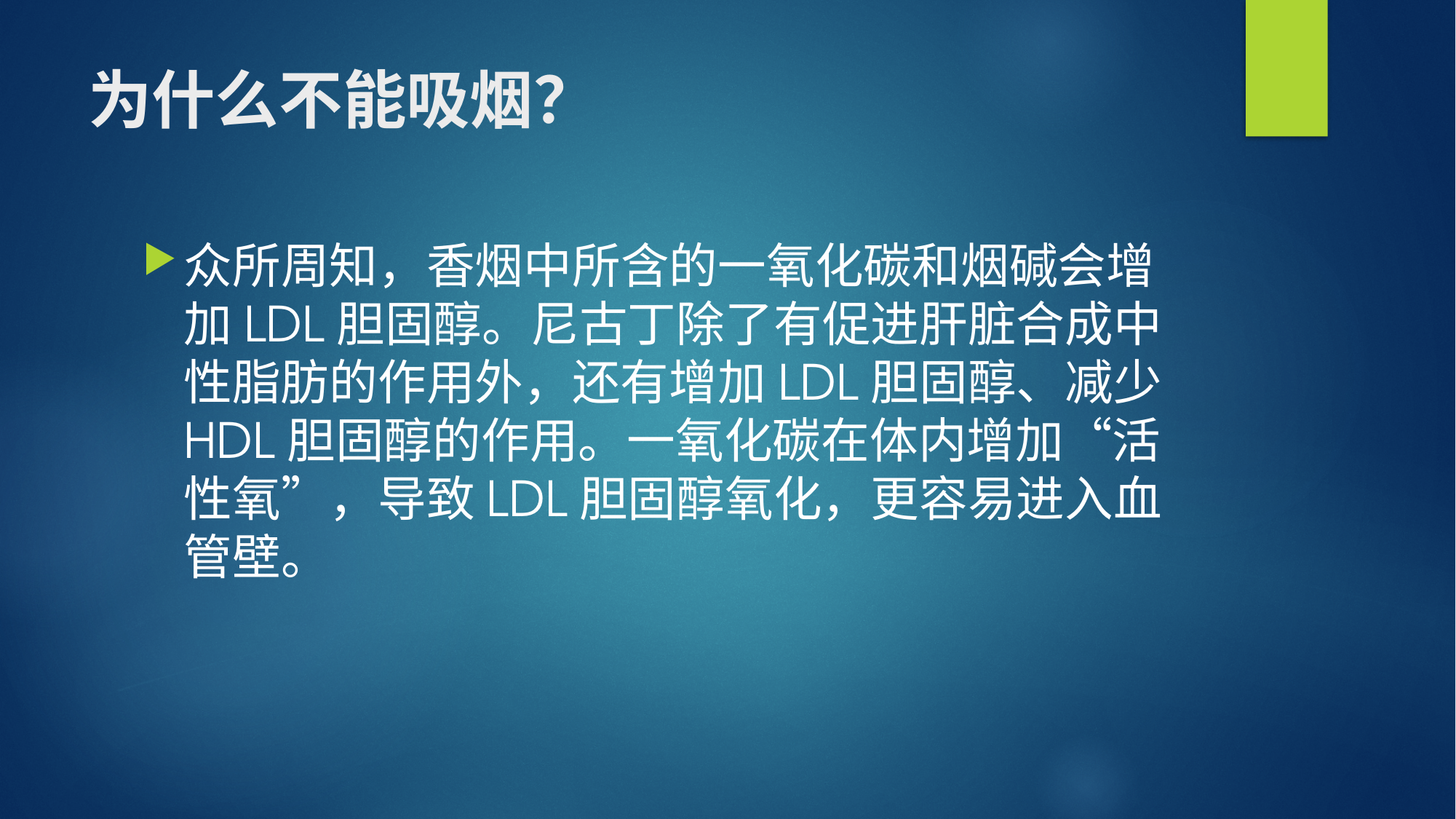

# 为什么不能吸烟？
众所周知，香烟中所含的一氧化碳和烟碱会增加LDL胆固醇。尼古丁除了有促进肝脏合成中性脂肪的作用外，还有增加LDL胆固醇、减少HDL胆固醇的作用。一氧化碳在体内增加“活性氧”，导致LDL胆固醇氧化，更容易进入血管壁。